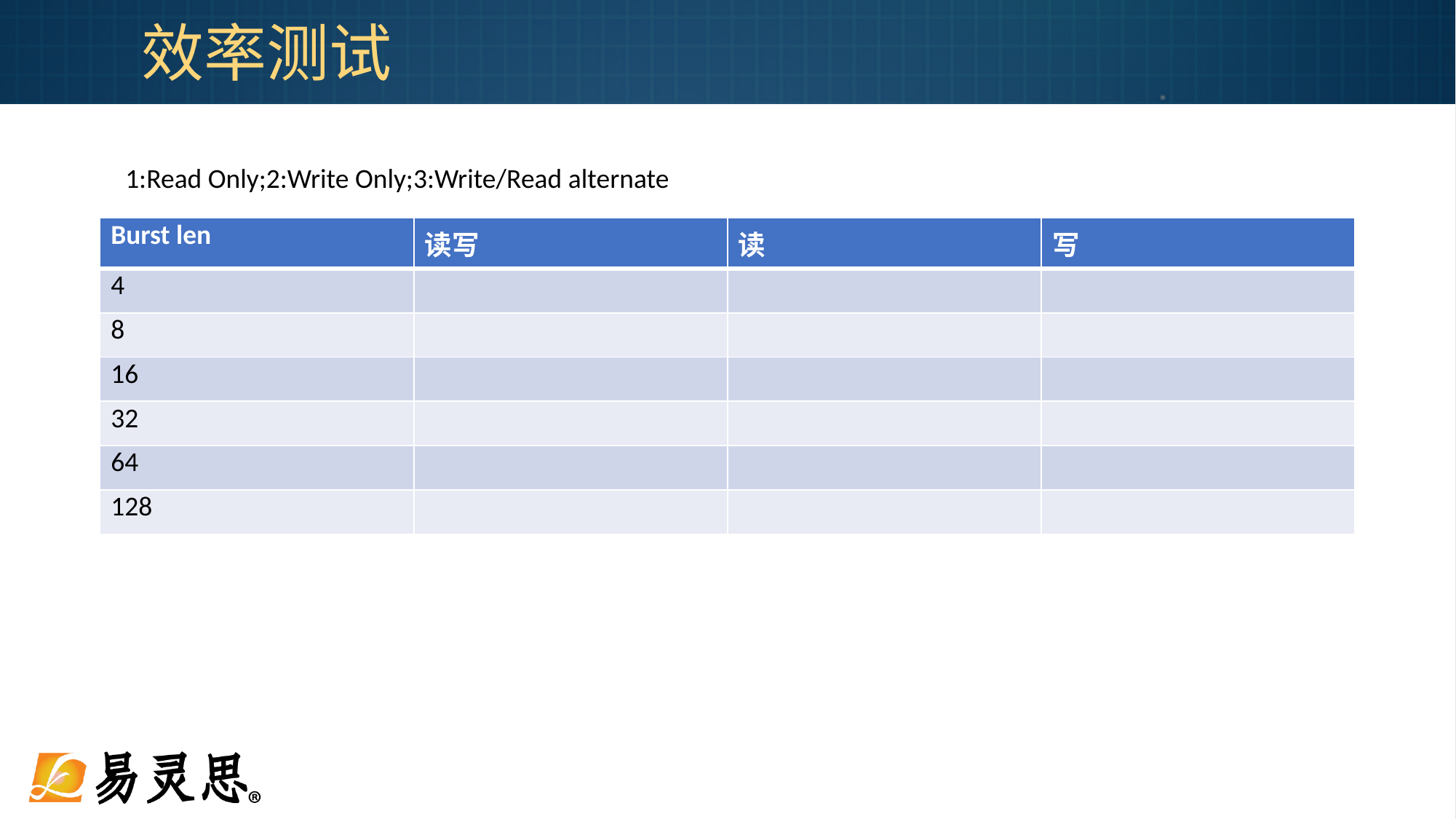

# 效率测试
1:Read Only;2:Write Only;3:Write/Read alternate
| Burst len | 读写 | 读 | 写 |
| --- | --- | --- | --- |
| 4 |  |  |  |
| 8 |  |  |  |
| 16 |  |  |  |
| 32 |  |  |  |
| 64 |  |  |  |
| 128 |  |  |  |